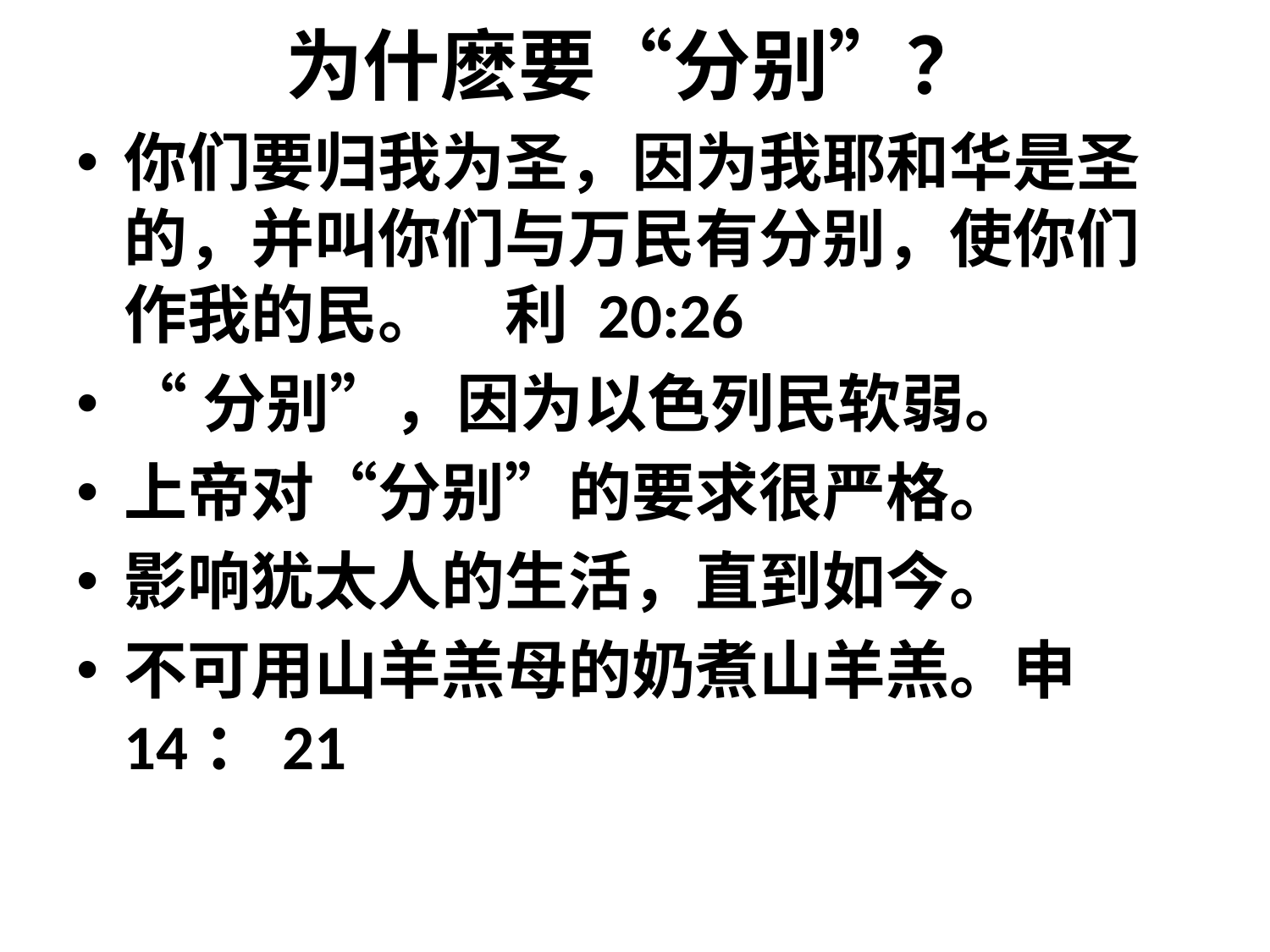

# 为什麽要“分别”？
你们要归我为圣，因为我耶和华是圣的，并叫你们与万民有分别，使你们作我的民。 	利 20:26
“分别”，因为以色列民软弱。
上帝对“分别”的要求很严格。
影响犹太人的生活，直到如今。
不可用山羊羔母的奶煮山羊羔。申14：21